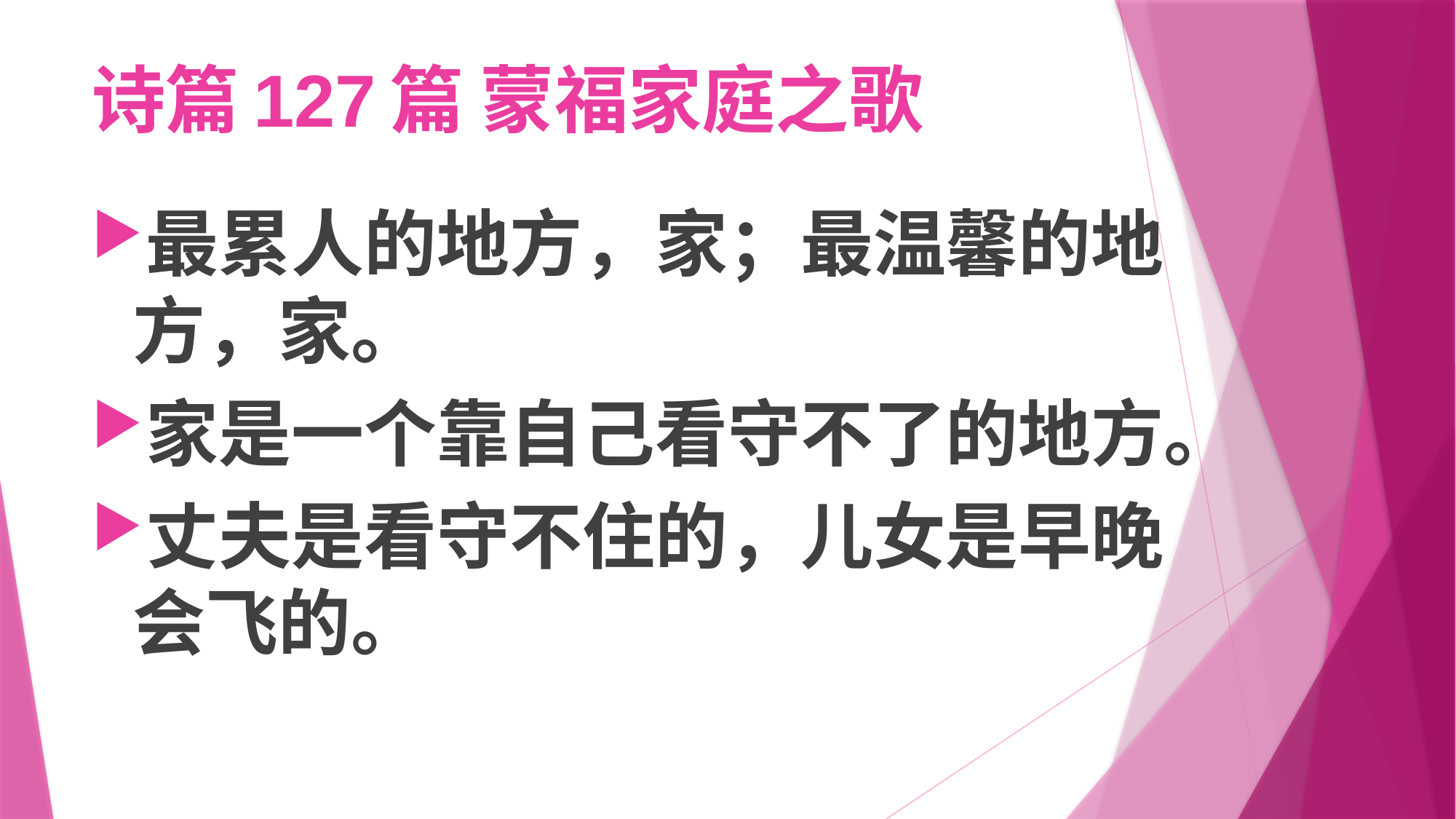

# 诗篇127篇 蒙福家庭之歌
最累人的地方，家；最温馨的地方，家。
家是一个靠自己看守不了的地方。
丈夫是看守不住的，儿女是早晚会飞的。